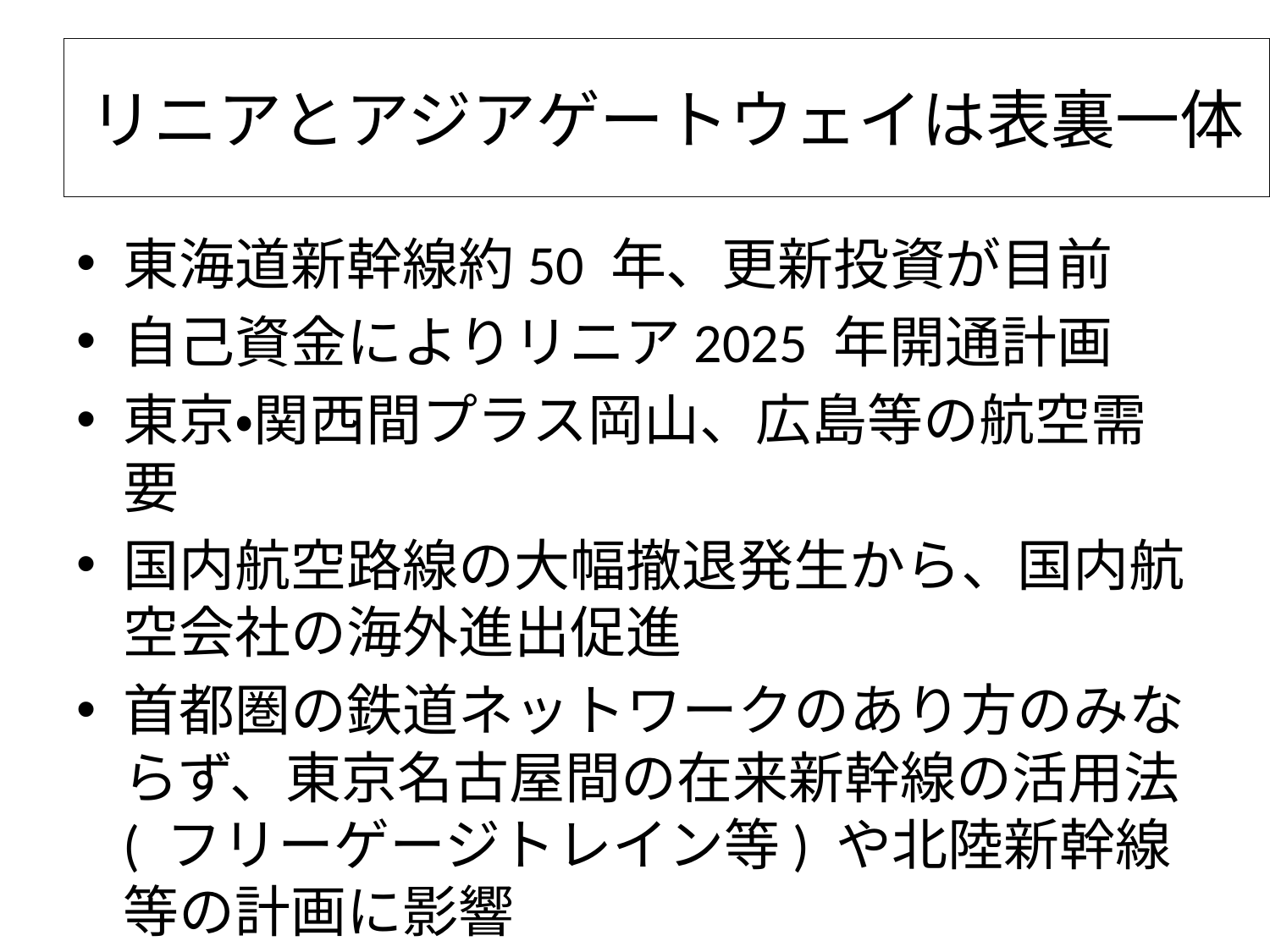

# リニアとアジアゲートウェイは表裏一体
東海道新幹線約50 年、更新投資が目前
自己資金によりリニア2025 年開通計画
東京・関西間プラス岡山、広島等の航空需要
国内航空路線の大幅撤退発生から、国内航空会社の海外進出促進
首都圏の鉄道ネットワークのあり方のみならず、東京名古屋間の在来新幹線の活用法( フリーゲージトレイン等) や北陸新幹線等の計画に影響